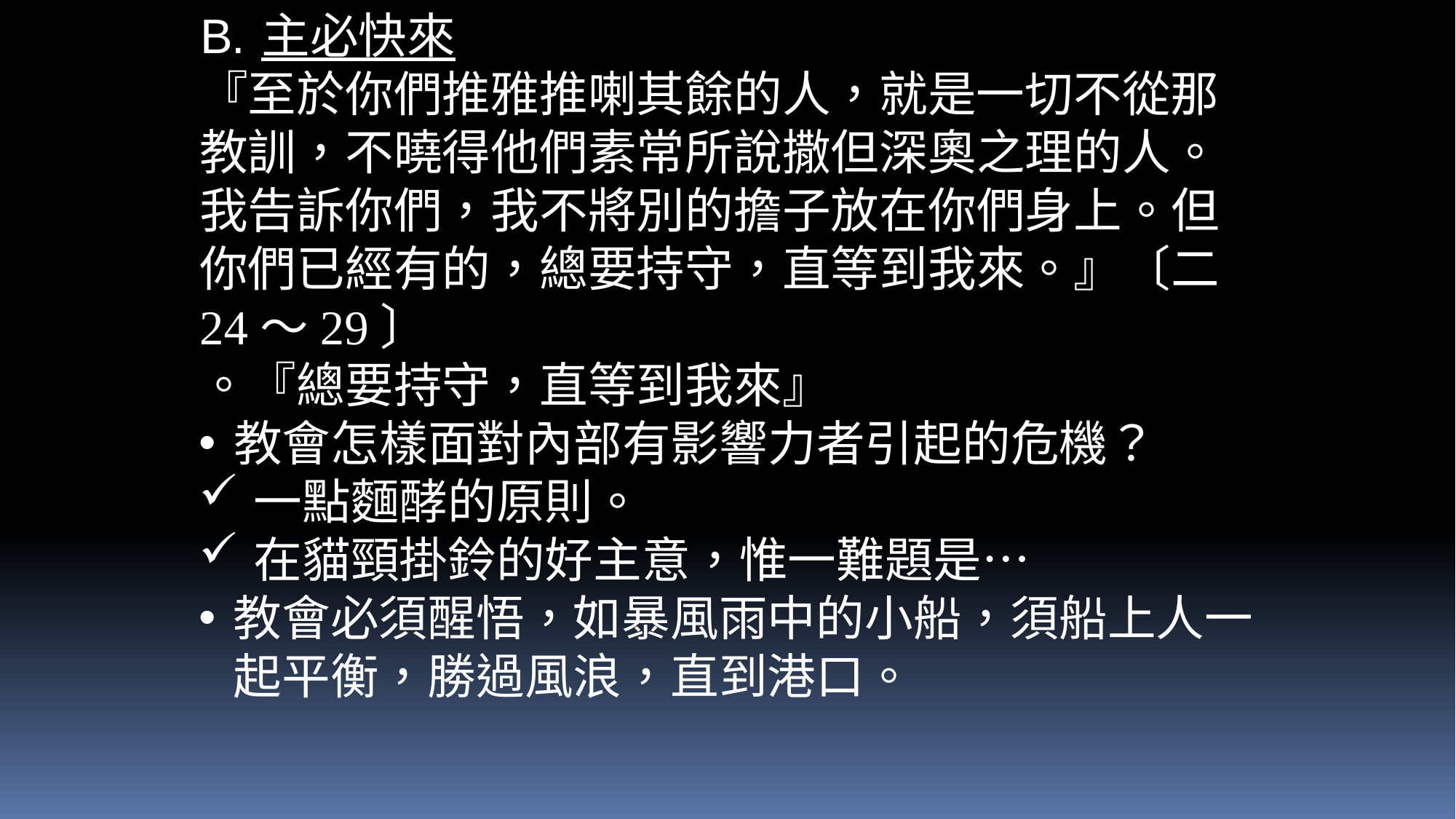

主必快來
『至於你們推雅推喇其餘的人，就是一切不從那教訓，不曉得他們素常所說撒但深奧之理的人。我告訴你們，我不將別的擔子放在你們身上。但你們已經有的，總要持守，直等到我來。』〔二24～29〕
。『總要持守，直等到我來』
教會怎樣面對內部有影響力者引起的危機？
一點麵酵的原則。
在貓頸掛鈴的好主意，惟一難題是…
教會必須醒悟，如暴風雨中的小船，須船上人一起平衡，勝過風浪，直到港口。